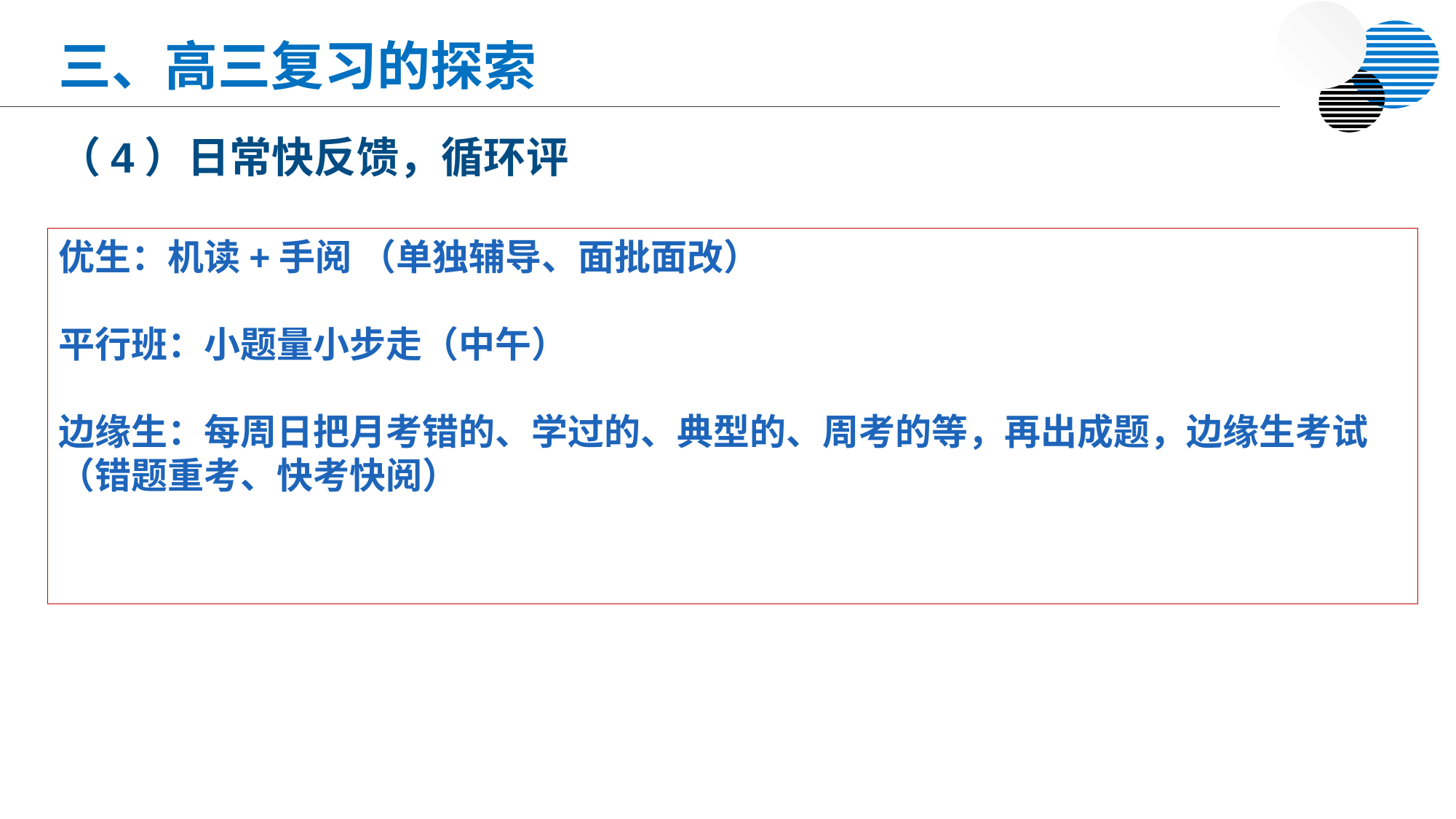

三、高三复习的探索

（4）日常快反馈，循环评
优生：机读+手阅 （单独辅导、面批面改）

平行班：小题量小步走（中午）

边缘生：每周日把月考错的、学过的、典型的、周考的等，再出成题，边缘生考试
（错题重考、快考快阅）